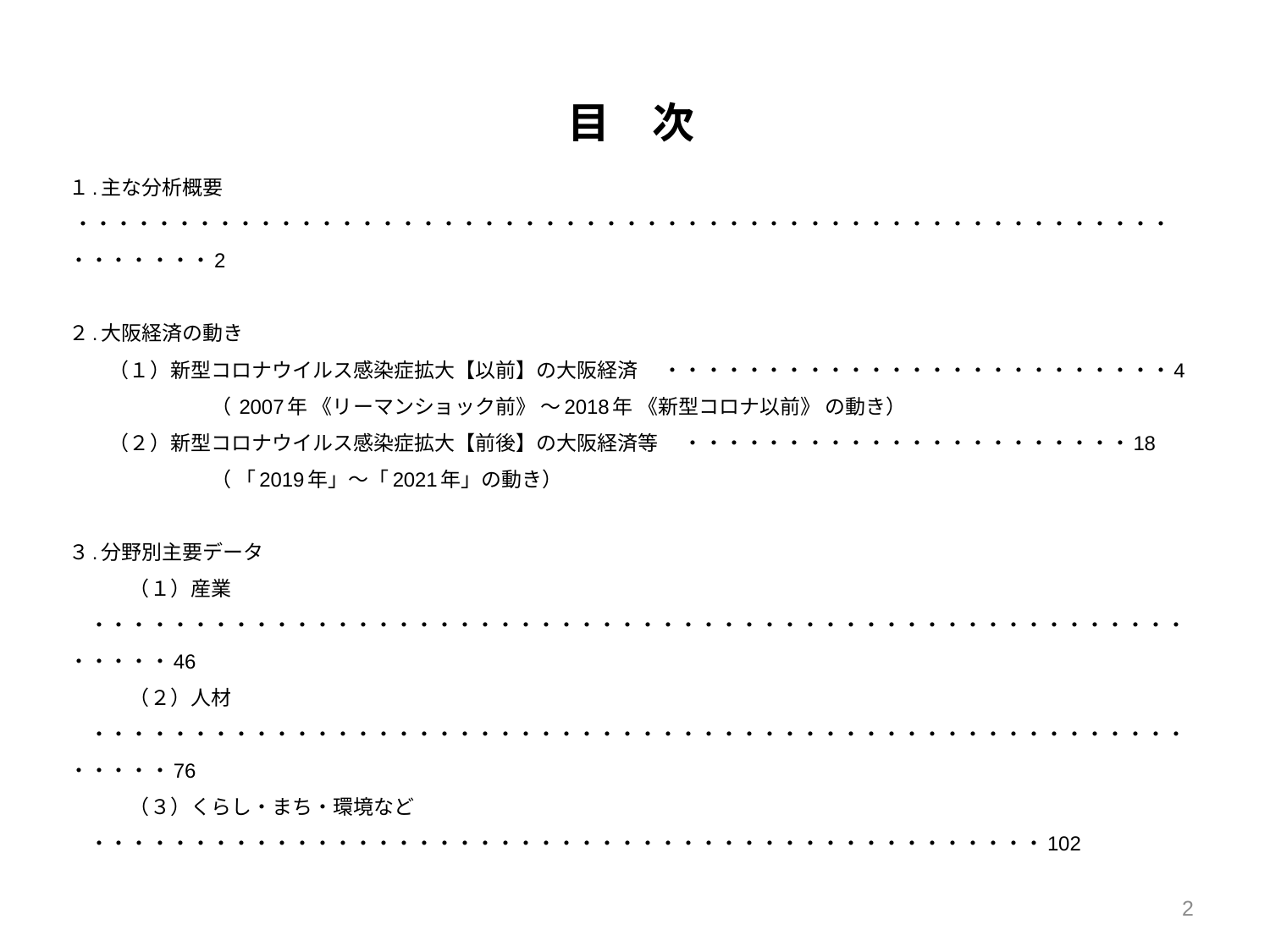

# 目　次
１.主な分析概要 ・・・・・・・・・・・・・・・・・・・・・・・・・・・・・・・・・・・・・・・・・・・・・・・・・・・・・・・・・・・・・2

２.大阪経済の動き
　　（１）新型コロナウイルス感染症拡大【以前】の大阪経済　 ・・・・・・・・・・・・・・・・・・・・・・・・・4
　　　　　　　（ 2007年 《リーマンショック前》 ～2018年 《新型コロナ以前》 の動き）
　　（２）新型コロナウイルス感染症拡大【前後】の大阪経済等　 ・・・・・・・・・・・・・・・・・・・・・・18
　　　　　　　（ 「2019年」～「2021年」の動き）

３.分野別主要データ
　　　（１）産業　・・・・・・・・・・・・・・・・・・・・・・・・・・・・・・・・・・・・・・・・・・・・・・・・・・・・・・・・・・・46
　　　（２）人材　・・・・・・・・・・・・・・・・・・・・・・・・・・・・・・・・・・・・・・・・・・・・・・・・・・・・・・・・・・・76
　　　（３）くらし・まち・環境など　・・・・・・・・・・・・・・・・・・・・・・・・・・・・・・・・・・・・・・・・・・・・・・・102
2